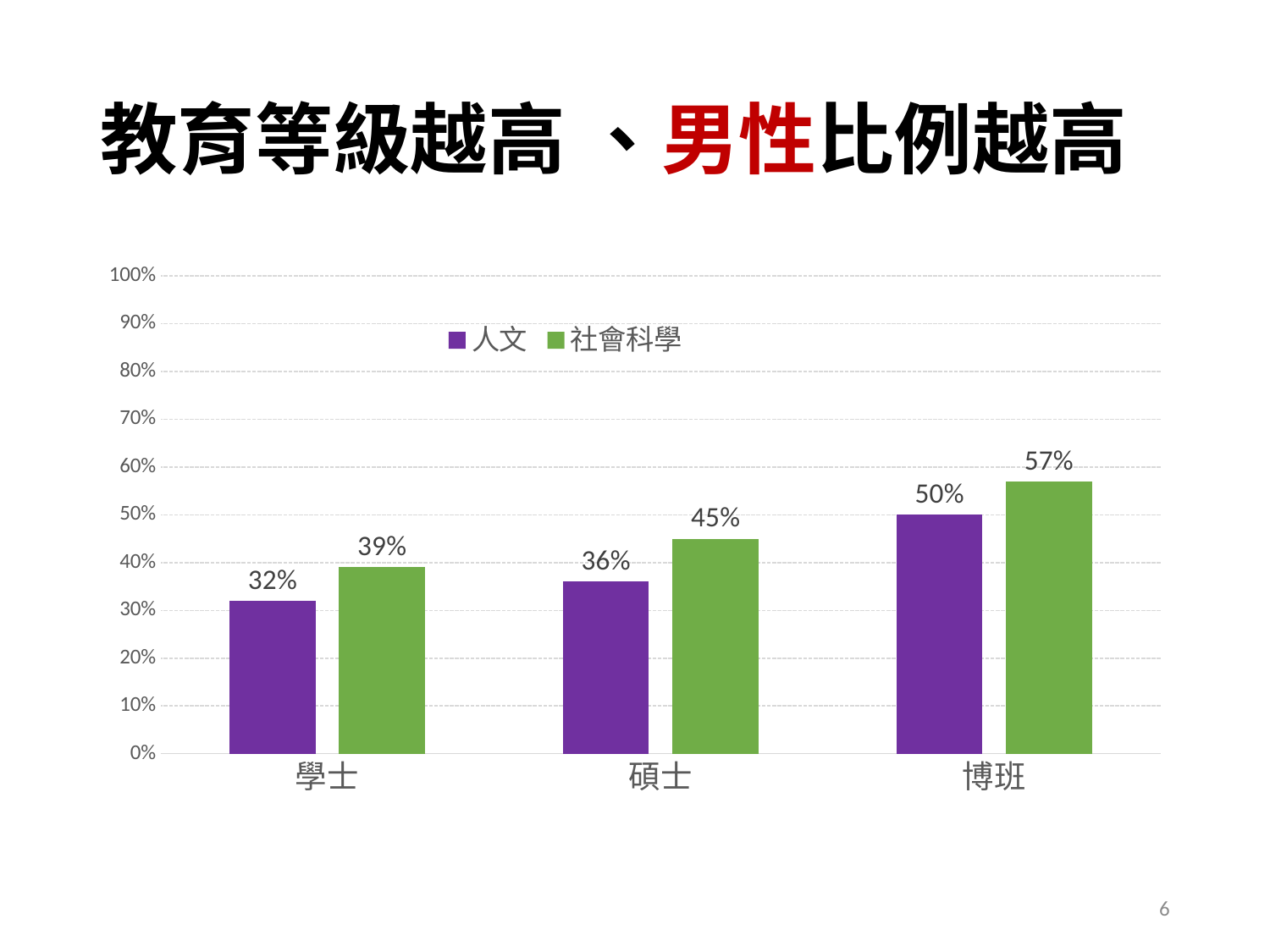

# 教育等級越高 、男性比例越高

### Chart

| Category | 人文 | 社會科學 |
|---|---|---|
| 學士 | 0.32 | 0.39 |
| 碩士 | 0.36 | 0.45 |
| 博班 | 0.5 | 0.57 |
6